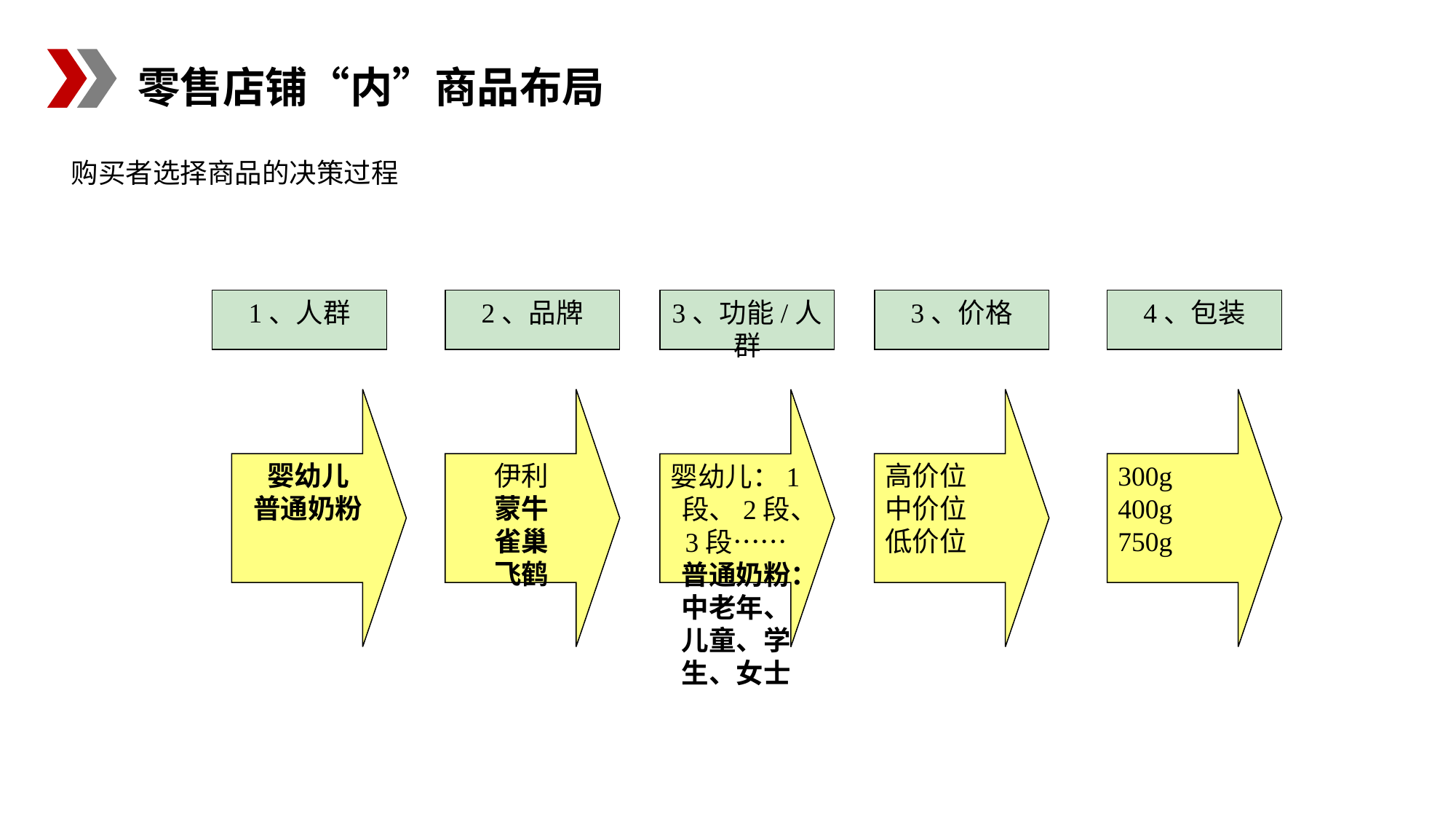

零售店铺“内”商品布局

购买者选择商品的决策过程

1、人群
2、品牌
3、功能/人群
3、价格
4、包装
婴幼儿
普通奶粉

伊利
蒙牛
雀巢
飞鹤
高价位
中价位
低价位

婴幼儿：1段、2段、3段……
普通奶粉：中老年、儿童、学生、女士
300g
400g
750g